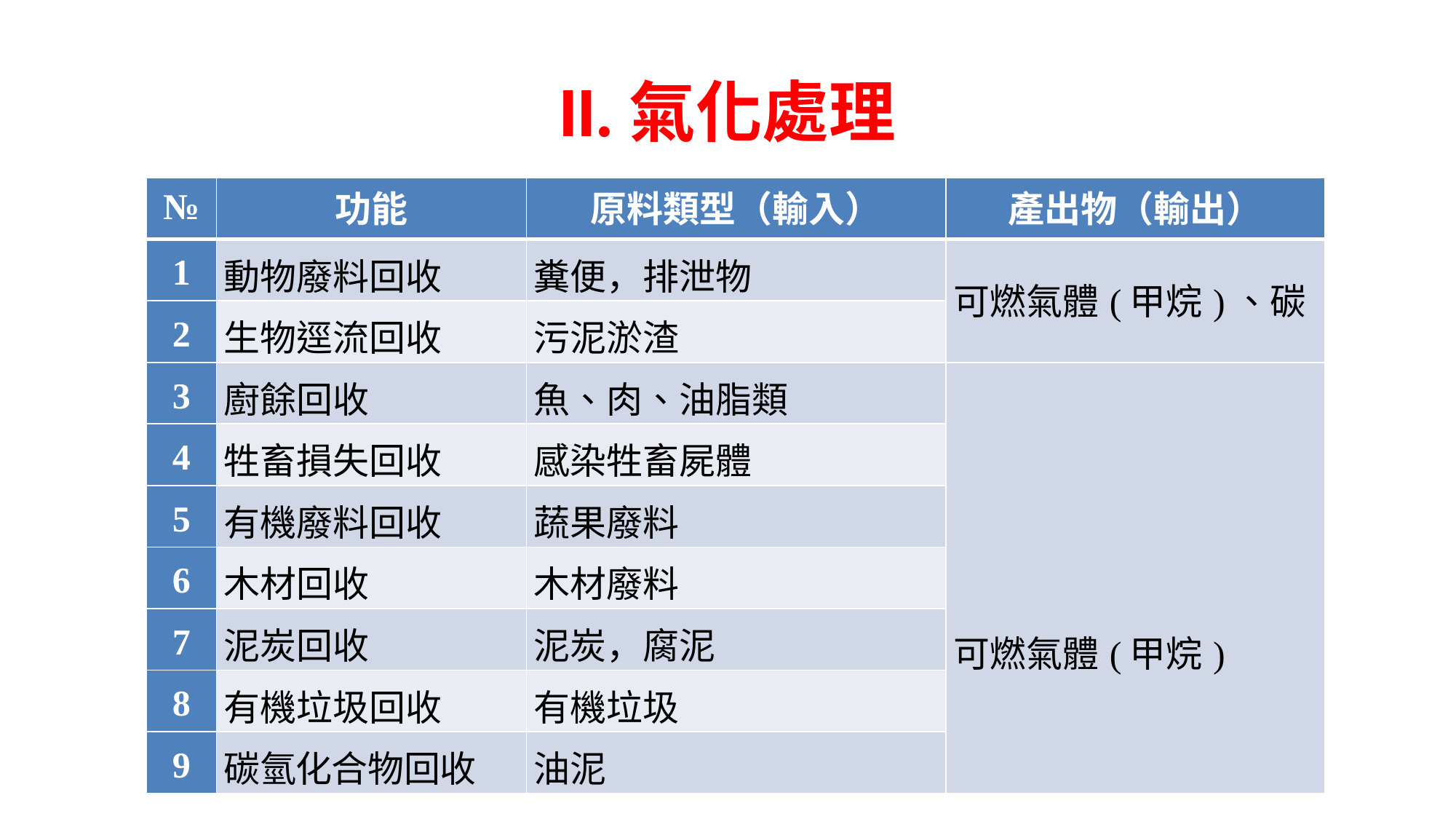

# II.氣化處理
| № | 功能 | 原料類型（輸入） | 產出物（輸出） |
| --- | --- | --- | --- |
| 1 | 動物廢料回收 | 糞便，排泄物 | 可燃氣體(甲烷)、碳 |
| 2 | 生物逕流回收 | 污泥淤渣 |  |
| 3 | 廚餘回收 | 魚、肉、油脂類 | 可燃氣體(甲烷) |
| 4 | 牲畜損失回收 | 感染牲畜屍體 |  |
| 5 | 有機廢料回收 | 蔬果廢料 |  |
| 6 | 木材回收 | 木材廢料 |  |
| 7 | 泥炭回收 | 泥炭，腐泥 |  |
| 8 | 有機垃圾回收 | 有機垃圾 |  |
| 9 | 碳氫化合物回收 | 油泥 |  |